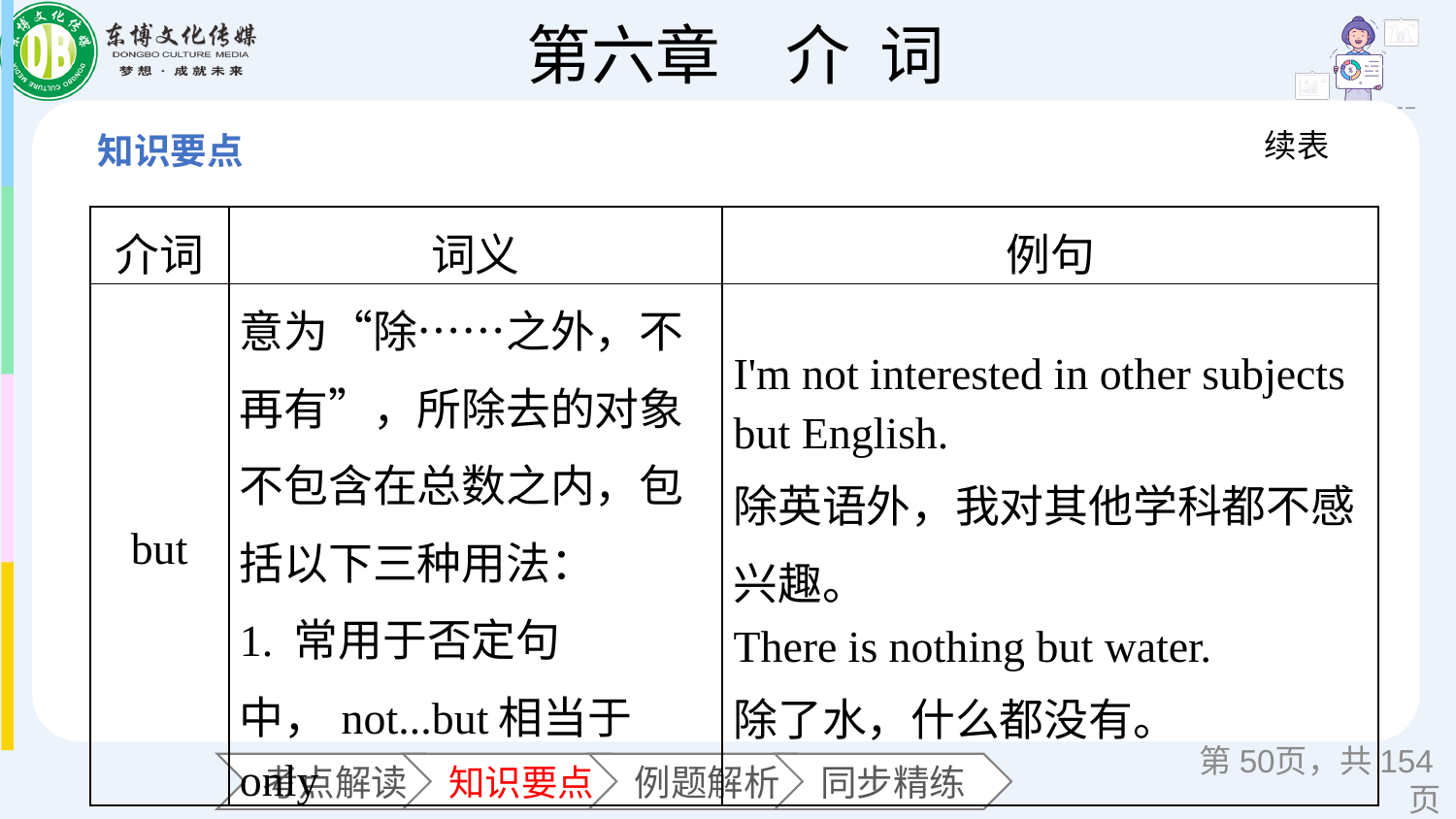

续表
| 介词 | 词义 | 例句 |
| --- | --- | --- |
| but | 意为“除……之外，不再有”，所除去的对象不包含在总数之内，包括以下三种用法： 1. 常用于否定句中，not...but相当于only | I'm not interested in other subjects but English. 除英语外，我对其他学科都不感兴趣。 There is nothing but water. 除了水，什么都没有。 |
第50页，共154页